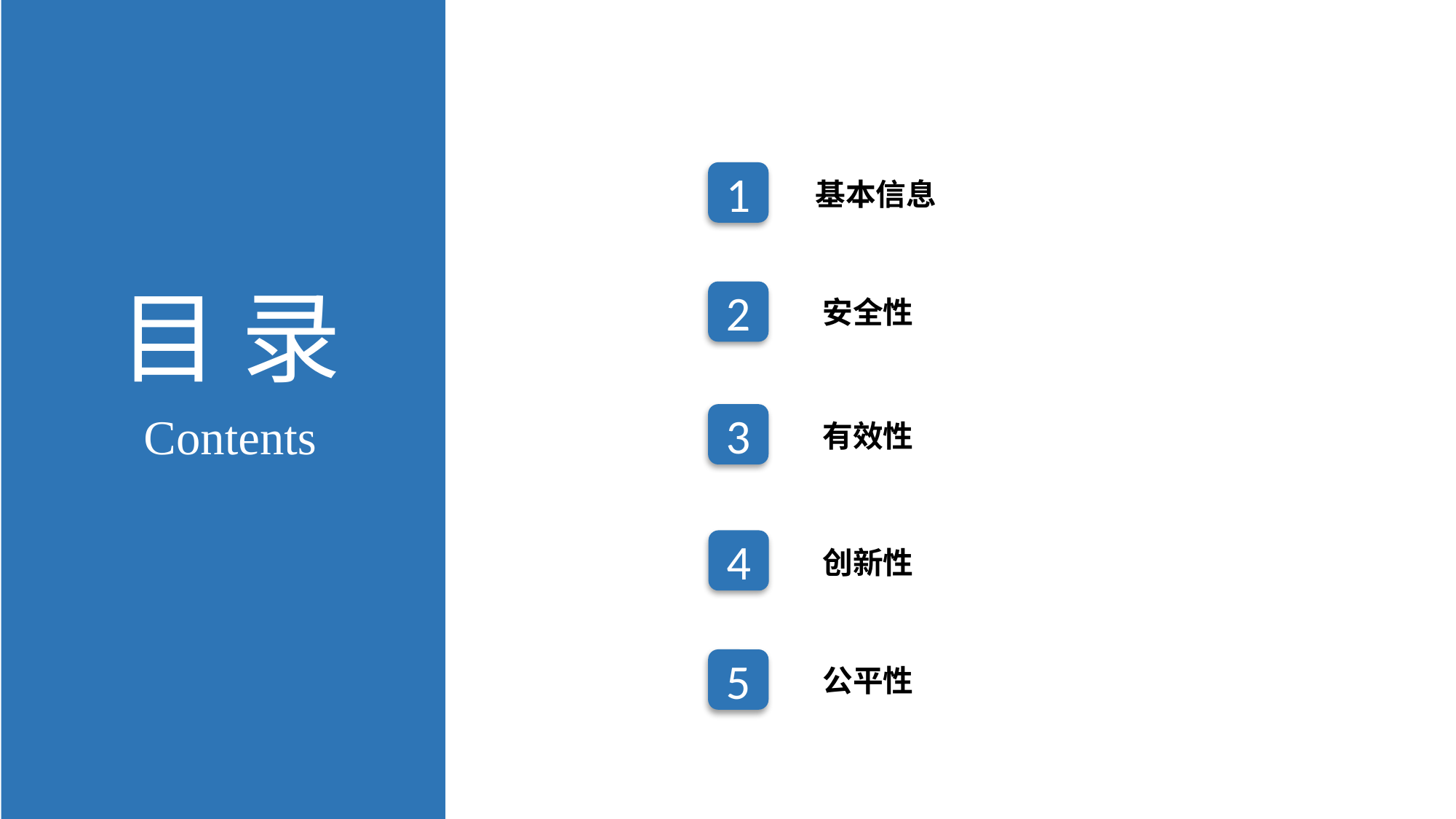

1
基本信息
2
安全性
3
有效性
4
创新性
5
公平性
目 录
Contents